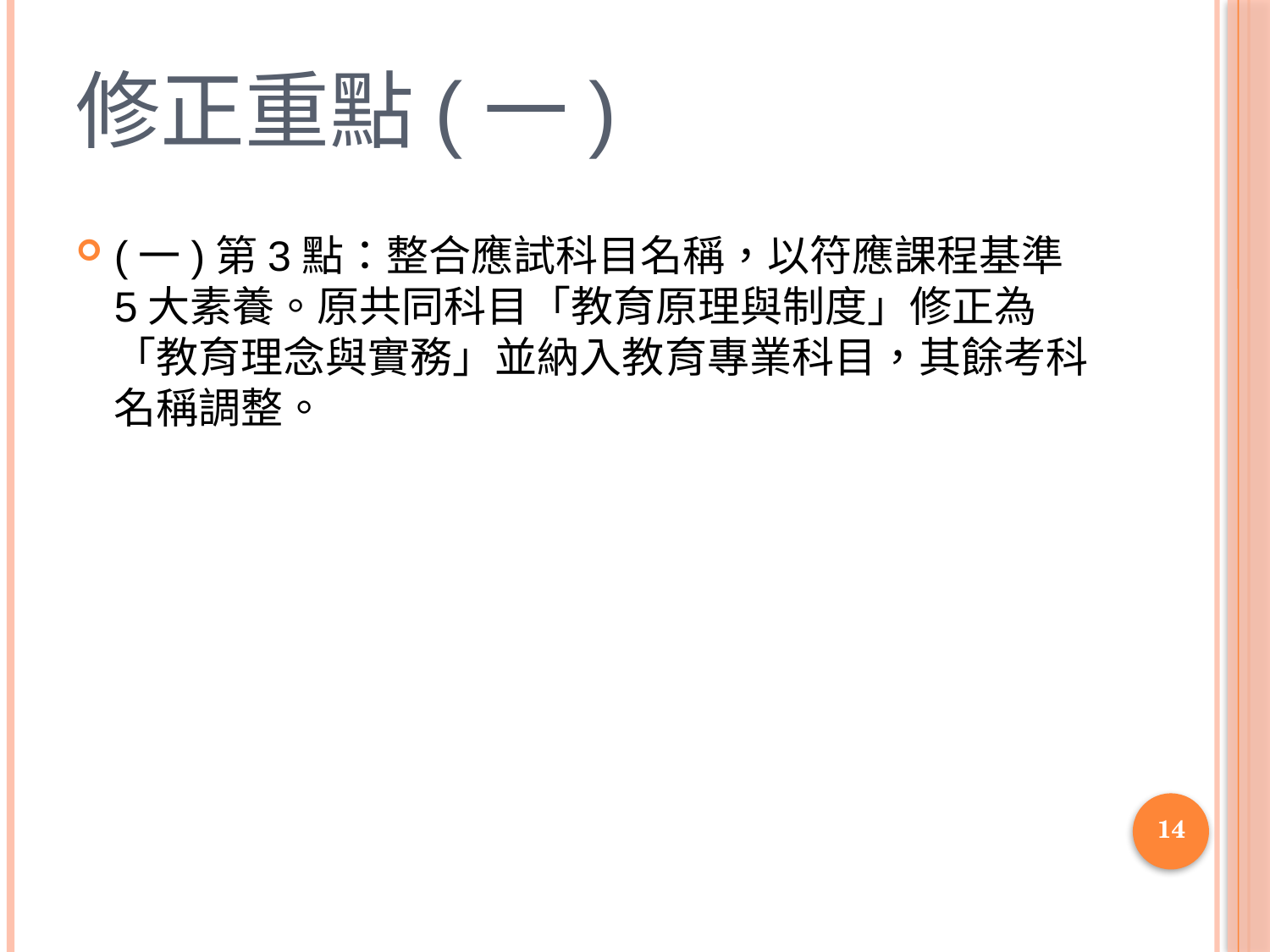

# 修正重點(一)

(一)第3點：整合應試科目名稱，以符應課程基準5大素養。原共同科目「教育原理與制度」修正為「教育理念與實務」並納入教育專業科目，其餘考科名稱調整。

14